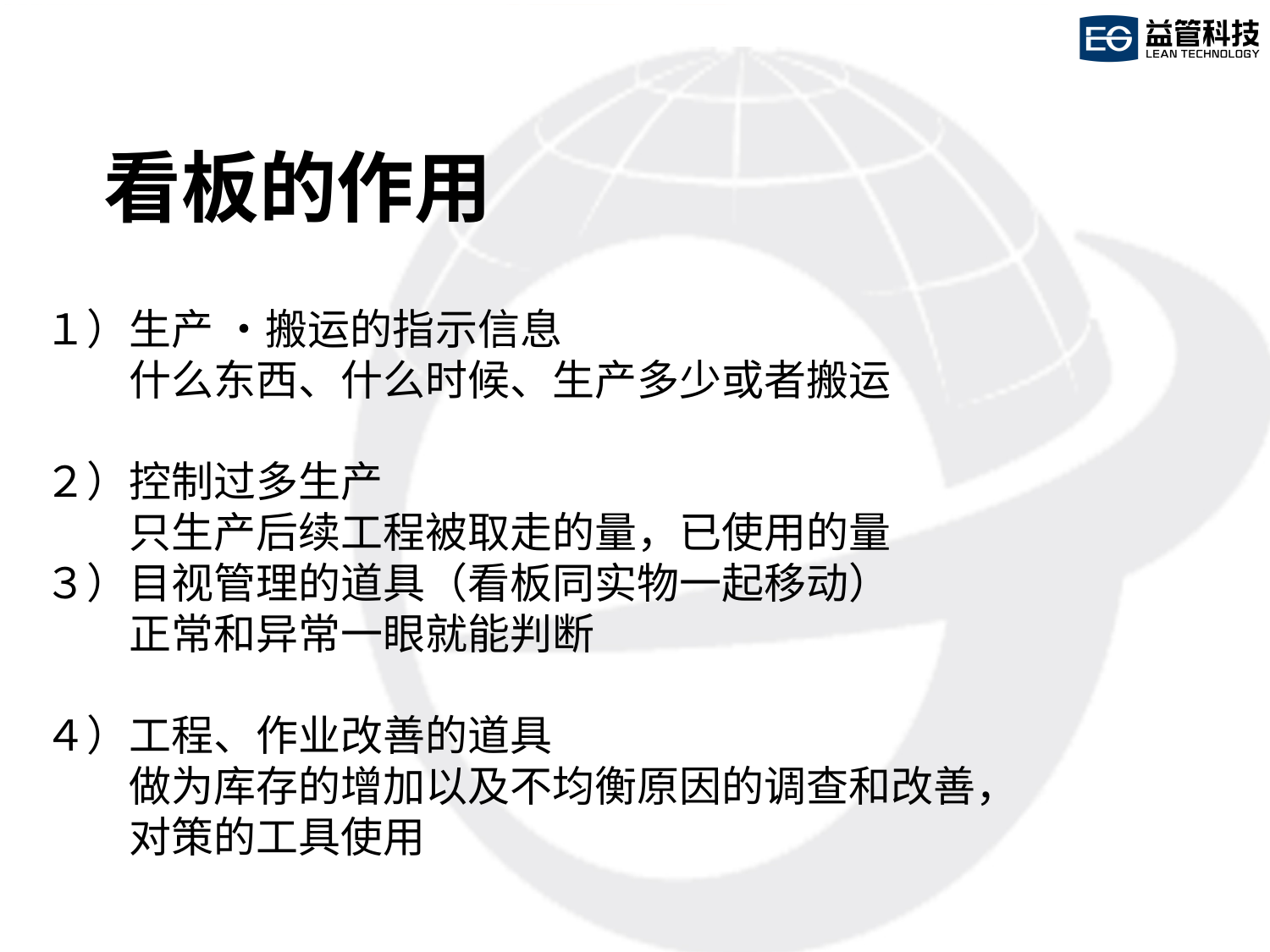

# 看板的作用
１）生产 ・搬运的指示信息
　　什么东西、什么时候、生产多少或者搬运

２）控制过多生产
　　只生产后续工程被取走的量，已使用的量
３）目视管理的道具（看板同实物一起移动）
　　正常和异常一眼就能判断

４）工程、作业改善的道具
　　做为库存的增加以及不均衡原因的调查和改善，
　　对策的工具使用